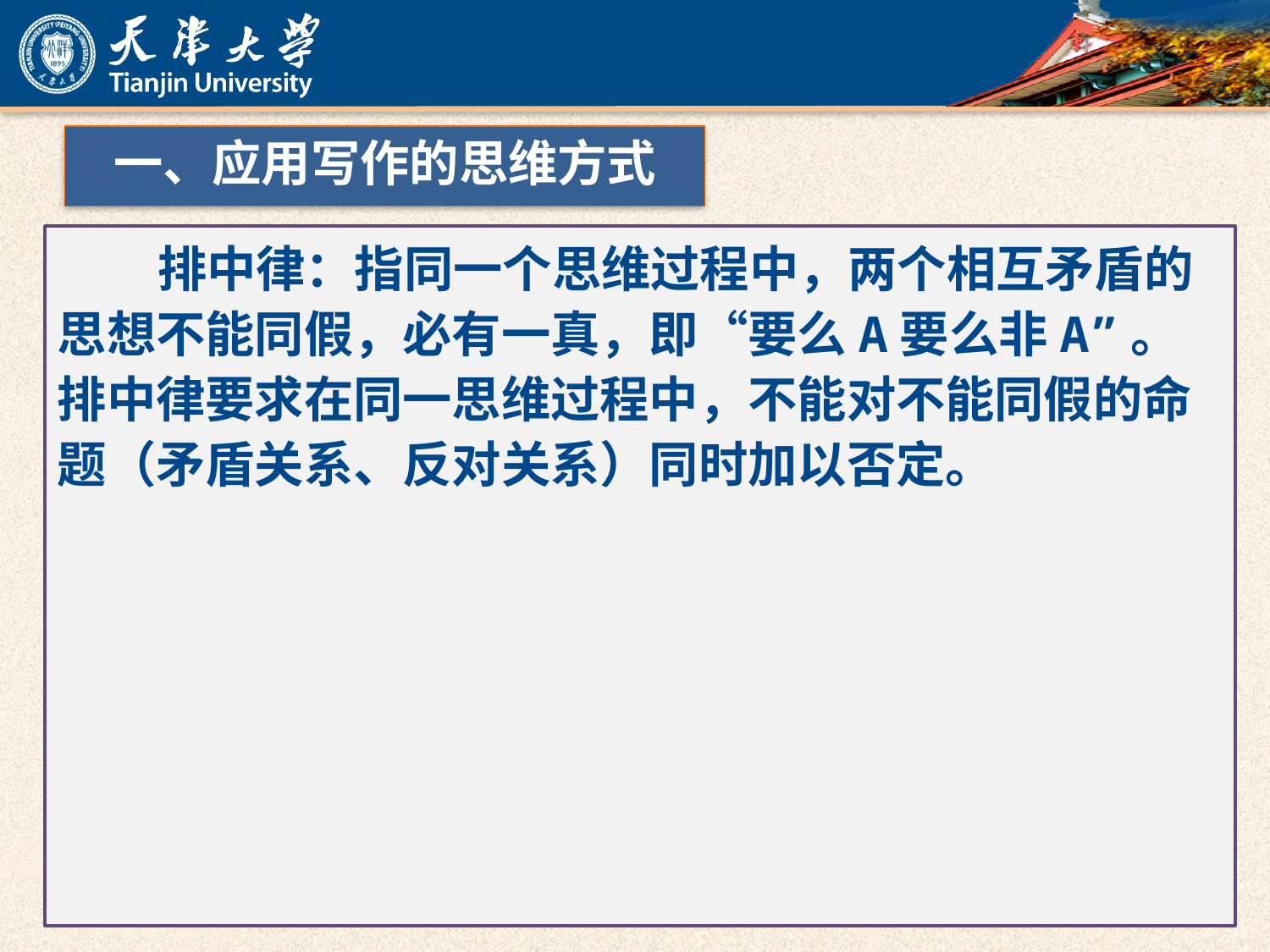

一、应用写作的思维方式
排中律：指同一个思维过程中，两个相互矛盾的思想不能同假，必有一真，即“要么A要么非A”。排中律要求在同一思维过程中，不能对不能同假的命题（矛盾关系、反对关系）同时加以否定。